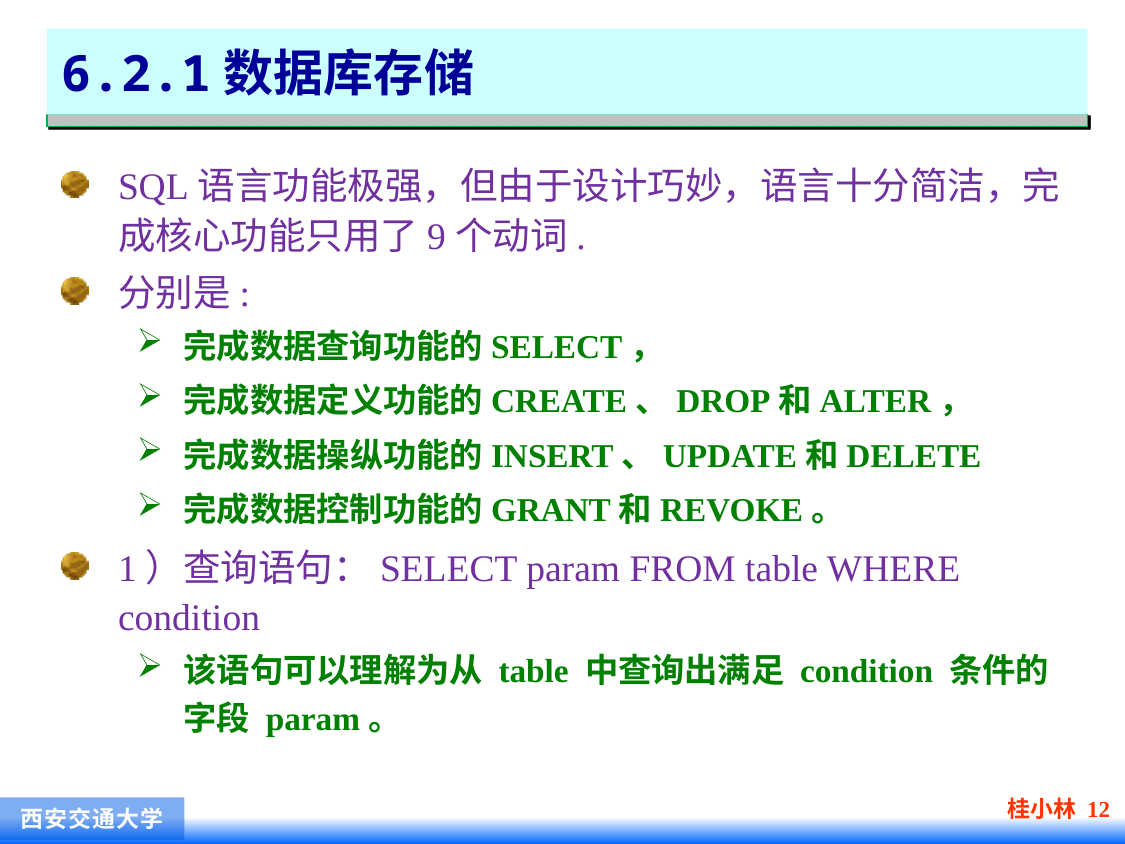

# 6.2.1数据库存储
SQL语言功能极强，但由于设计巧妙，语言十分简洁，完成核心功能只用了9个动词.
分别是:
完成数据查询功能的SELECT，
完成数据定义功能的CREATE、DROP和ALTER，
完成数据操纵功能的INSERT、UPDATE和DELETE
完成数据控制功能的GRANT和REVOKE。
1）查询语句：SELECT param FROM table WHERE condition
该语句可以理解为从 table 中查询出满足 condition 条件的字段 param。

桂小林 12